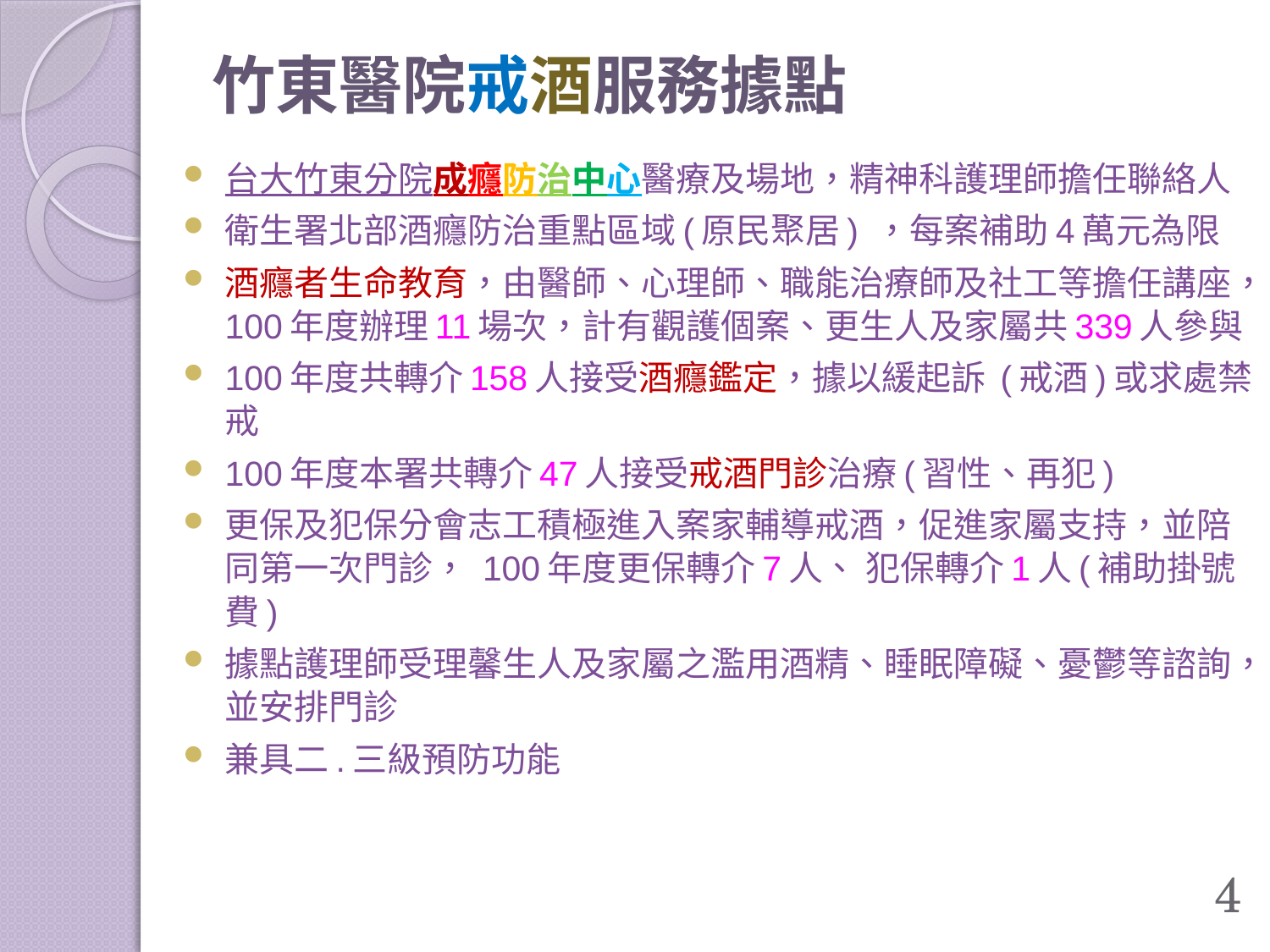

# 竹東醫院戒酒服務據點
台大竹東分院成癮防治中心醫療及場地，精神科護理師擔任聯絡人
衛生署北部酒癮防治重點區域(原民聚居) ，每案補助4萬元為限
酒癮者生命教育，由醫師、心理師、職能治療師及社工等擔任講座，100年度辦理11場次，計有觀護個案、更生人及家屬共339人參與
100年度共轉介158人接受酒癮鑑定，據以緩起訴 (戒酒)或求處禁戒
100年度本署共轉介47人接受戒酒門診治療(習性、再犯)
更保及犯保分會志工積極進入案家輔導戒酒，促進家屬支持，並陪同第一次門診， 100年度更保轉介7人、 犯保轉介1人(補助掛號費)
據點護理師受理馨生人及家屬之濫用酒精、睡眠障礙、憂鬱等諮詢，並安排門診
兼具二.三級預防功能

4